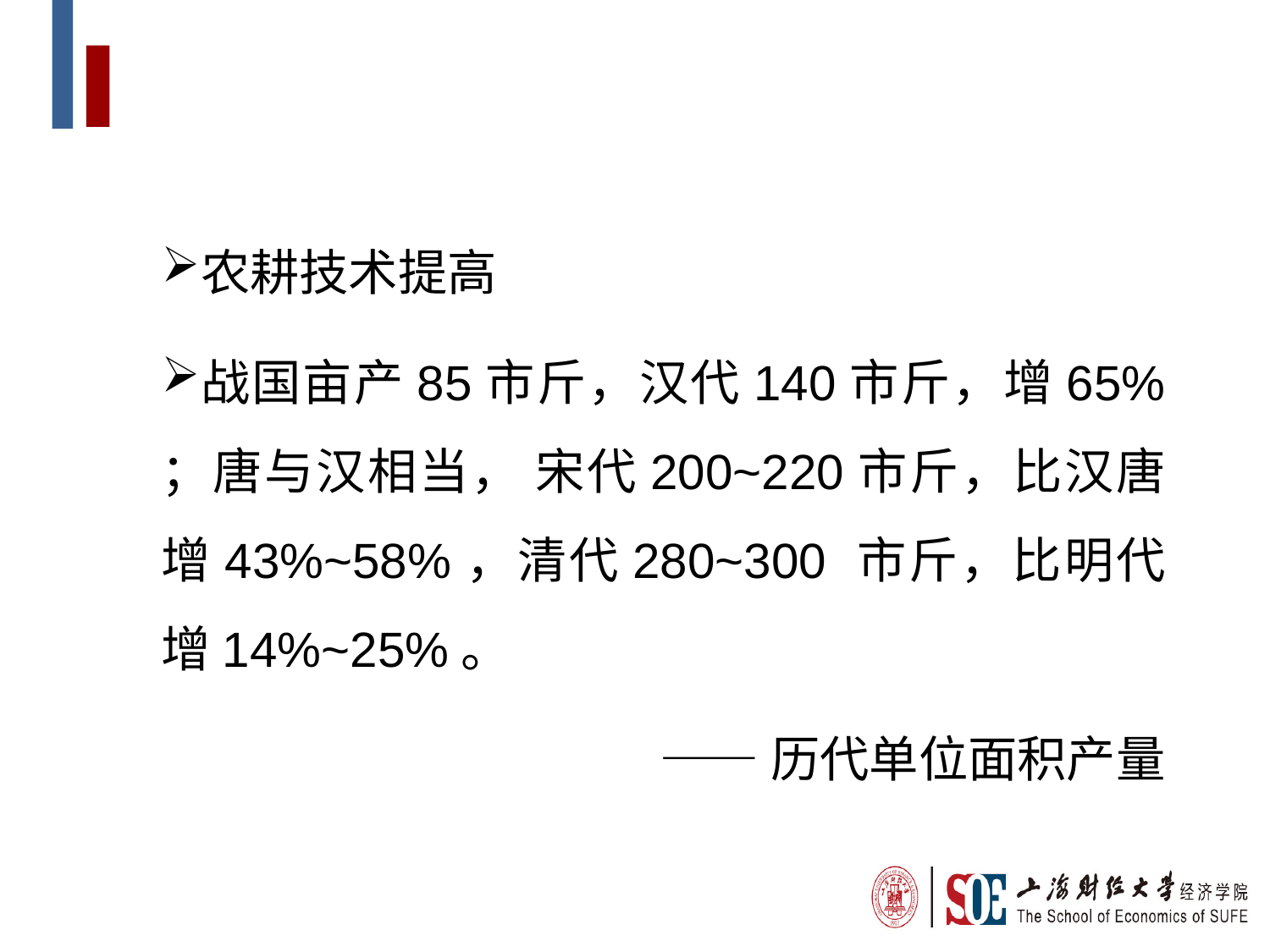

农耕技术提高
战国亩产85市斤，汉代140市斤，增65% ；唐与汉相当， 宋代200~220市斤，比汉唐增43%~58%，清代280~300 市斤，比明代增14%~25%。
——历代单位面积产量